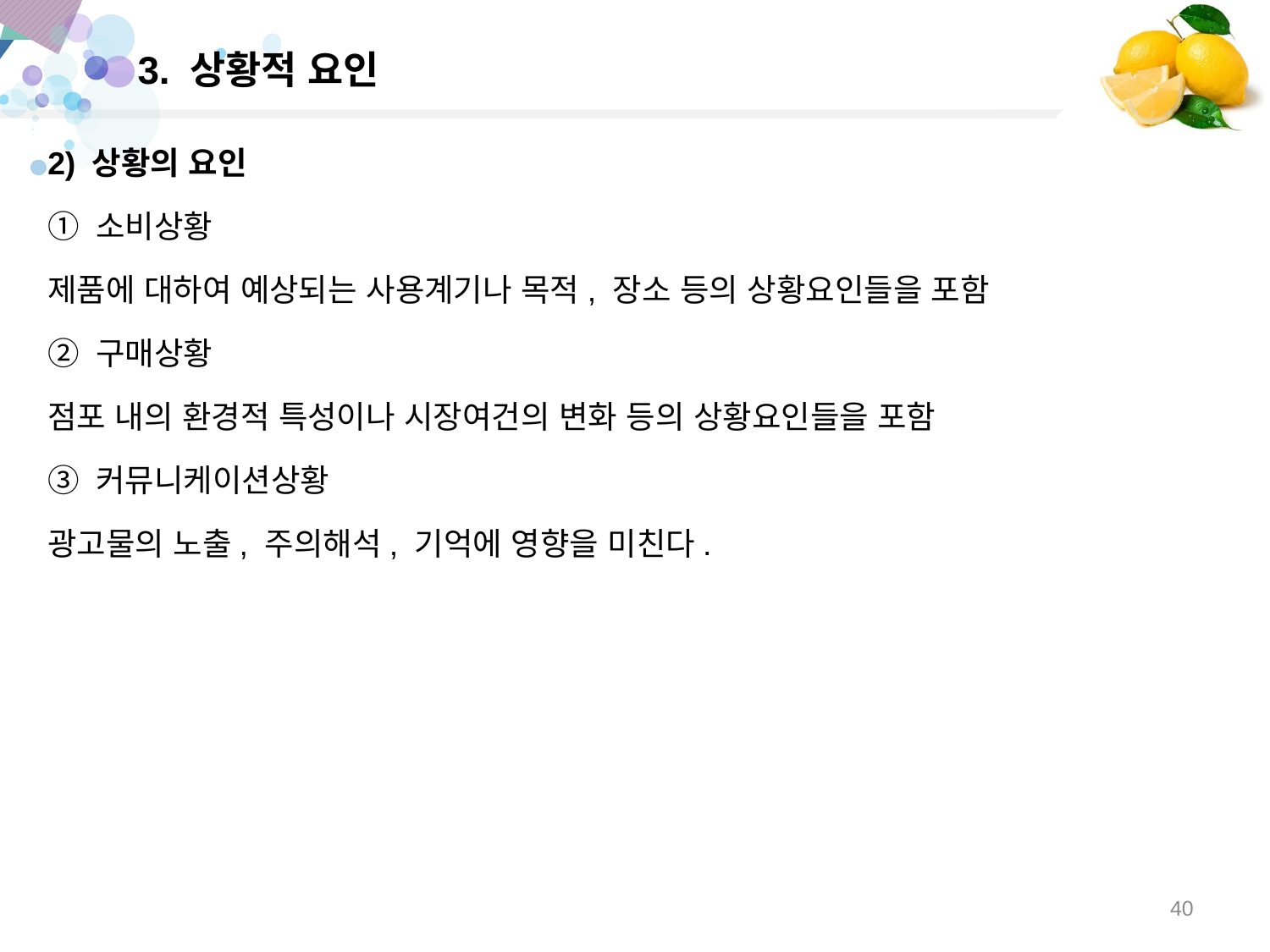

3. 상황적 요인
2) 상황의 요인
① 소비상황
제품에 대하여 예상되는 사용계기나 목적, 장소 등의 상황요인들을 포함
② 구매상황
점포 내의 환경적 특성이나 시장여건의 변화 등의 상황요인들을 포함
③ 커뮤니케이션상황
광고물의 노출, 주의해석, 기억에 영향을 미친다.

40